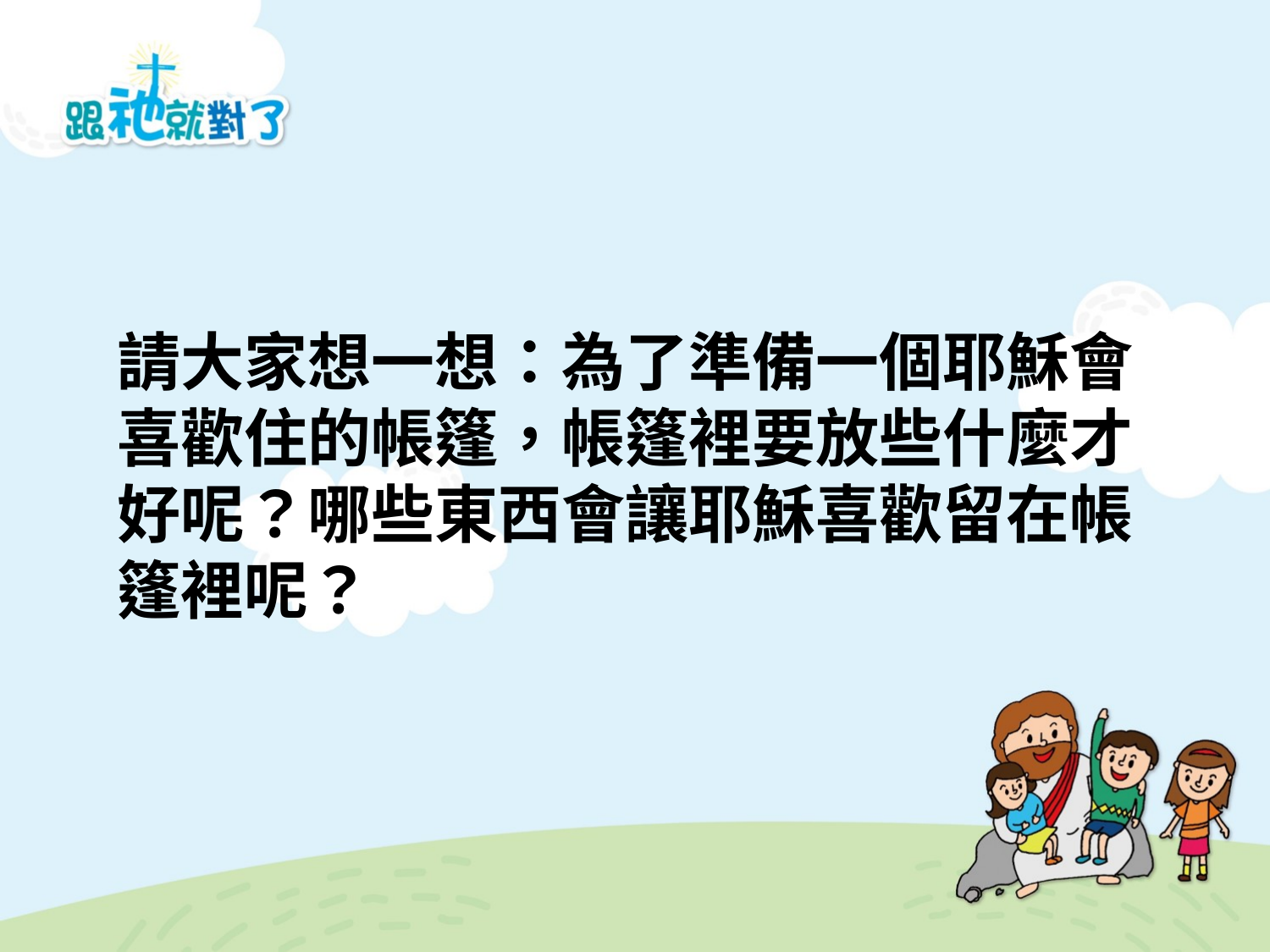

請大家想一想：為了準備一個耶穌會喜歡住的帳篷，帳篷裡要放些什麼才好呢？哪些東西會讓耶穌喜歡留在帳篷裡呢？